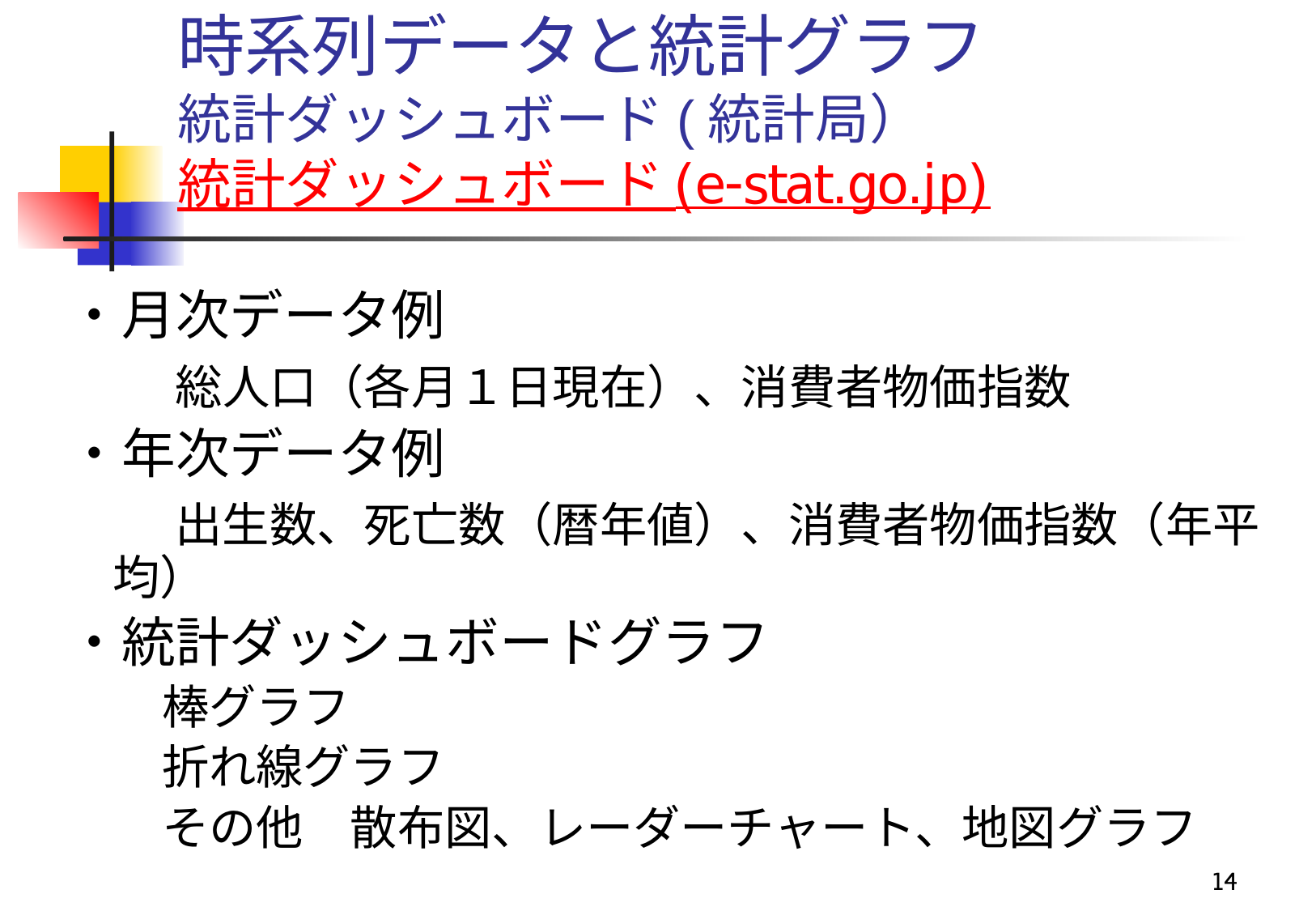

# 時系列データと統計グラフ 統計ダッシュボード(統計局） 統計ダッシュボード (e-stat.go.jp)
・月次データ例
　　総人口（各月１日現在）、消費者物価指数
・年次データ例
　　出生数、死亡数（暦年値）、消費者物価指数（年平均）
・統計ダッシュボードグラフ
　　棒グラフ
　　折れ線グラフ
　　その他　散布図、レーダーチャート、地図グラフ

14